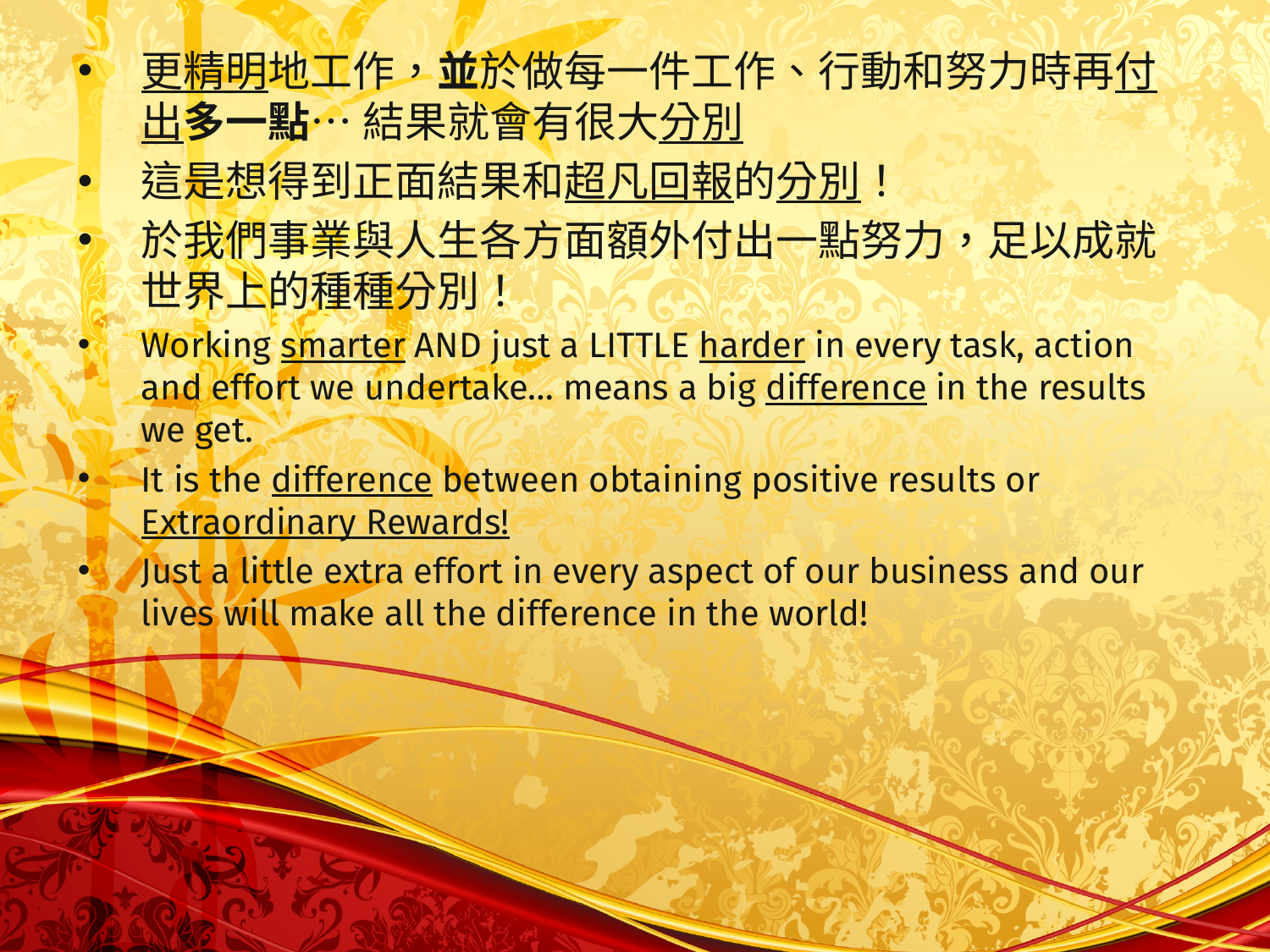

更精明地工作，並於做每一件工作、行動和努力時再付出多一點… 結果就會有很大分別
這是想得到正面結果和超凡回報的分別！
於我們事業與人生各方面額外付出一點努力，足以成就世界上的種種分別！
Working smarter AND just a LITTLE harder in every task, action and effort we undertake… means a big difference in the results we get.
It is the difference between obtaining positive results or Extraordinary Rewards!
Just a little extra effort in every aspect of our business and our lives will make all the difference in the world!